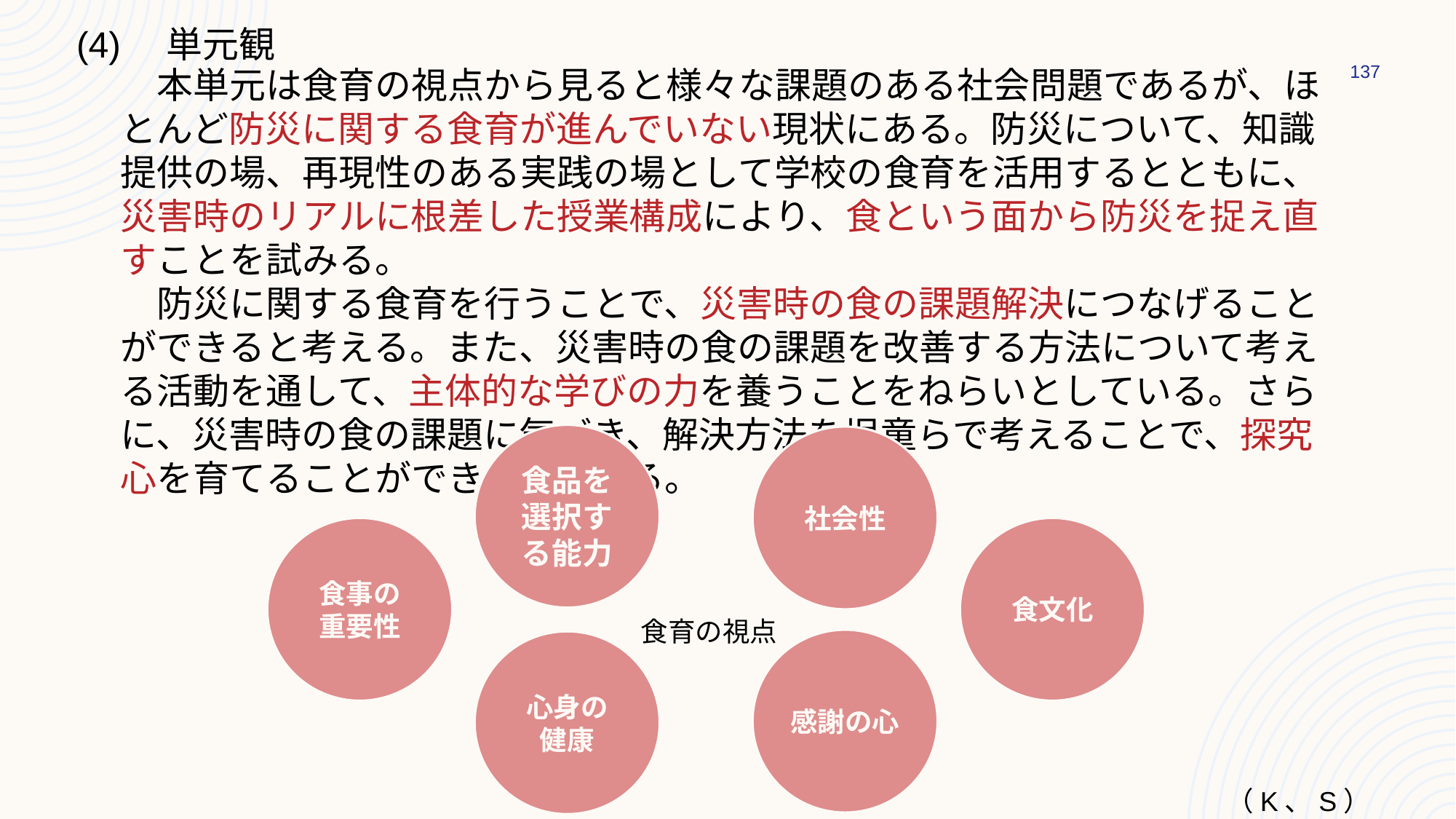

本単元は食育の視点から見ると様々な課題のある社会問題であるが、ほとんど防災に関する食育が進んでいない現状にある。防災について、知識提供の場、再現性のある実践の場として学校の食育を活用するとともに、災害時のリアルに根差した授業構成により、食という面から防災を捉え直すことを試みる。
　防災に関する食育を行うことで、災害時の食の課題解決につなげることができると考える。また、災害時の食の課題を改善する方法について考える活動を通して、主体的な学びの力を養うことをねらいとしている。さらに、災害時の食の課題に気づき、解決方法を児童らで考えることで、探究心を育てることができると考える。

(4)　単元観
137
食品を
選択する能力
社会性
食事の
重要性
食文化
食育の視点
感謝の心

心身の
健康

（K、S）